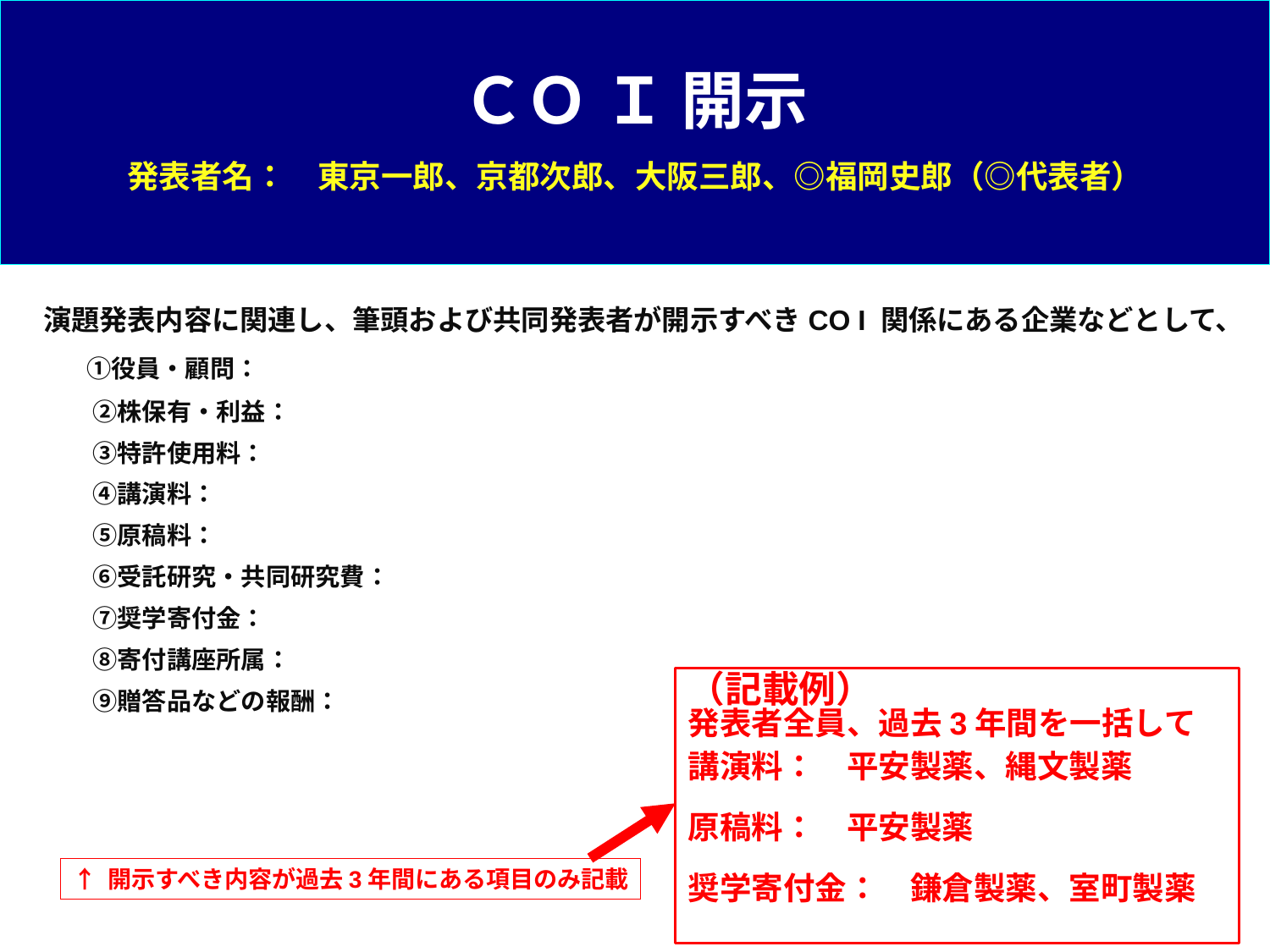

# ＣＯ Ｉ 開示 　 発表者名：　東京一郎、京都次郎、大阪三郎、◎福岡史郎（◎代表者）
演題発表内容に関連し、筆頭および共同発表者が開示すべきCO I 関係にある企業などとして、
　  ①役員・顧問：
　　②株保有・利益：
　　③特許使用料：
　　④講演料：
　　⑤原稿料：
　　⑥受託研究・共同研究費：
　　⑦奨学寄付金：
　　⑧寄付講座所属：
　　⑨贈答品などの報酬：

（記載例）
発表者全員、過去3年間を一括して

講演料：　平安製薬、縄文製薬
原稿料：　平安製薬
奨学寄付金：　鎌倉製薬、室町製薬
↑ 開示すべき内容が過去3年間にある項目のみ記載